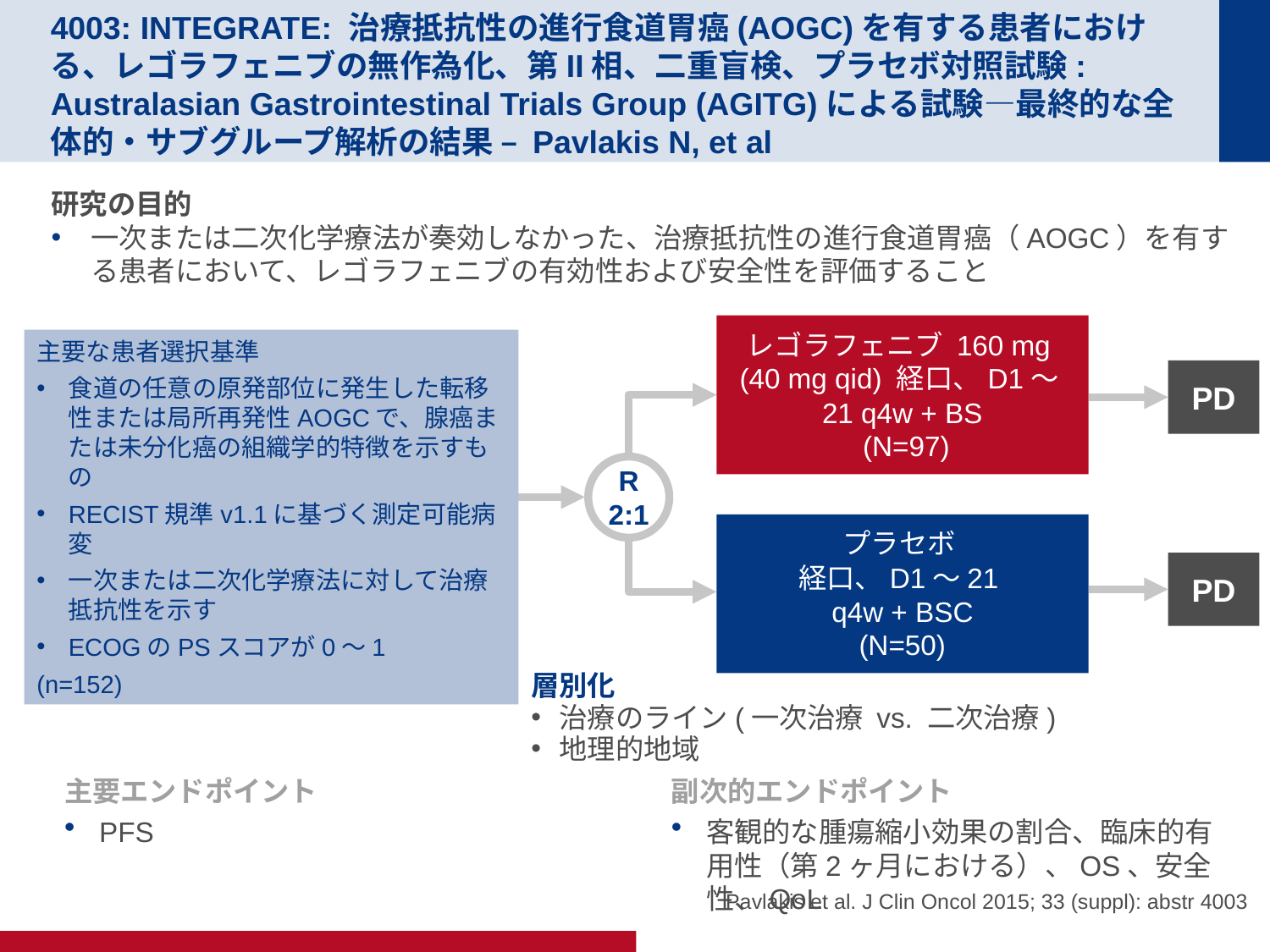

# 4003: INTEGRATE: 治療抵抗性の進行食道胃癌(AOGC)を有する患者における、レゴラフェニブの無作為化、第II相、二重盲検、プラセボ対照試験: Australasian Gastrointestinal Trials Group (AGITG)による試験—最終的な全体的・サブグループ解析の結果 – Pavlakis N, et al
研究の目的
一次または二次化学療法が奏効しなかった、治療抵抗性の進行食道胃癌（AOGC）を有する患者において、レゴラフェニブの有効性および安全性を評価すること

レゴラフェニブ 160 mg
(40 mg qid) 経口、D1～21 q4w + BS
 (N=97)
主要な患者選択基準
食道の任意の原発部位に発生した転移性または局所再発性AOGCで、腺癌または未分化癌の組織学的特徴を示すもの
RECIST規準v1.1に基づく測定可能病変
一次または二次化学療法に対して治療抵抗性を示す
ECOGのPSスコアが0～1
(n=152)
PD
R
2:1
プラセボ
経口、D1～21
q4w + BSC
(N=50)
PD
層別化
治療のライン(一次治療 vs. 二次治療)
地理的地域
主要エンドポイント
PFS
副次的エンドポイント
客観的な腫瘍縮小効果の割合、臨床的有用性（第2ヶ月における）、OS、安全性、QoL
Pavlakis et al. J Clin Oncol 2015; 33 (suppl): abstr 4003